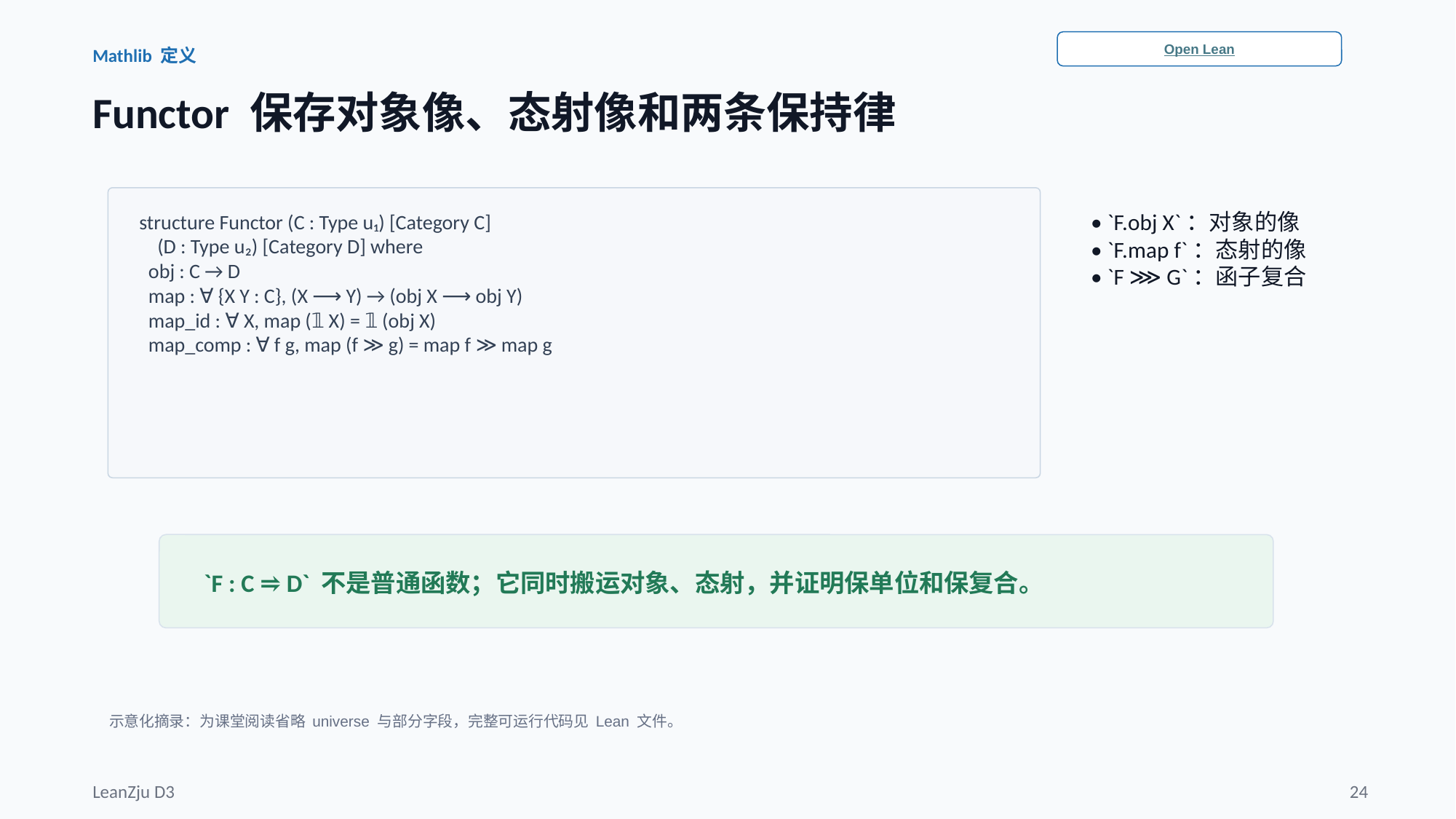

Open Lean
Mathlib 定义
Functor 保存对象像、态射像和两条保持律

• `F.obj X`：对象的像
• `F.map f`：态射的像
• `F ⋙ G`：函子复合
structure Functor (C : Type u₁) [Category C]
    (D : Type u₂) [Category D] where
  obj : C → D
  map : ∀ {X Y : C}, (X ⟶ Y) → (obj X ⟶ obj Y)
  map_id : ∀ X, map (𝟙 X) = 𝟙 (obj X)
  map_comp : ∀ f g, map (f ≫ g) = map f ≫ map g

`F : C ⥤ D` 不是普通函数；它同时搬运对象、态射，并证明保单位和保复合。
示意化摘录：为课堂阅读省略 universe 与部分字段，完整可运行代码见 Lean 文件。
LeanZju D3
24